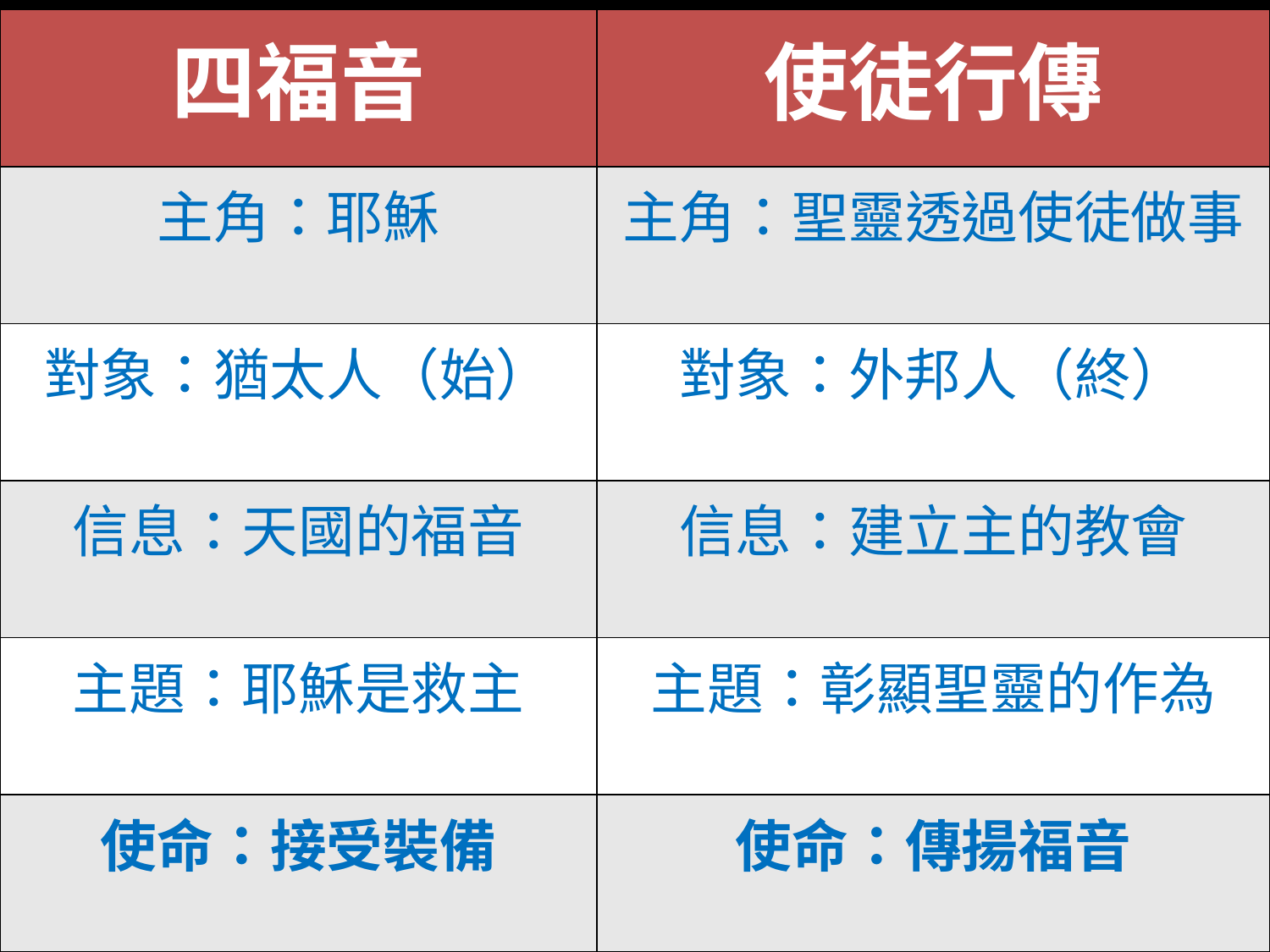

| 四福音 | 使徒行傳 |
| --- | --- |
| 主角：耶穌 | 主角：聖靈透過使徒做事 |
| 對象：猶太人（始） | 對象：外邦人（終） |
| 信息：天國的福音 | 信息：建立主的教會 |
| 主題：耶穌是救主 | 主題：彰顯聖靈的作為 |
| 使命：接受裝備 | 使命：傳揚福音 |